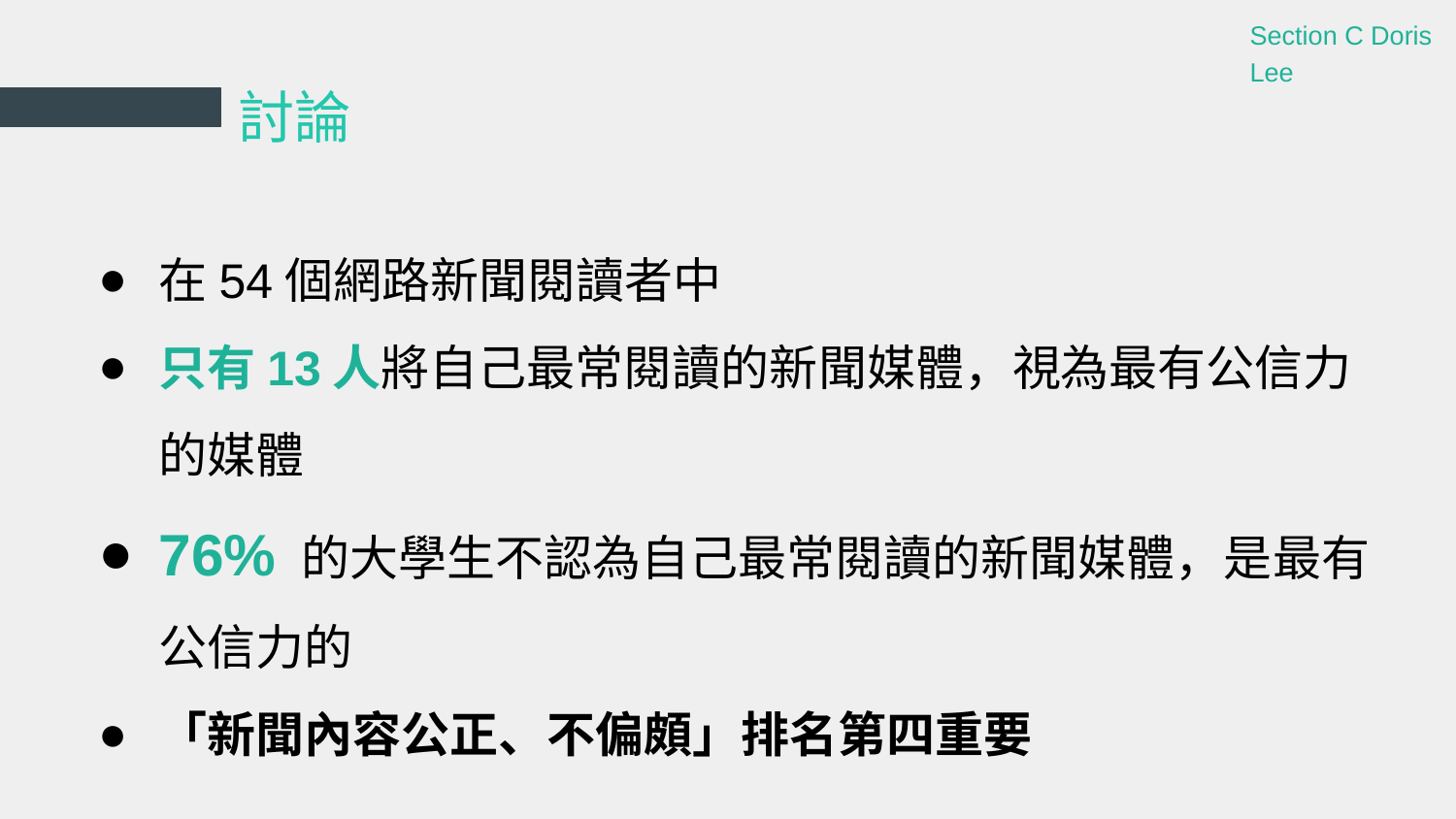

Section C Doris Lee
# 討論

在54個網路新聞閱讀者中
只有13人將自己最常閱讀的新聞媒體，視為最有公信力的媒體
76% 的大學生不認為自己最常閱讀的新聞媒體，是最有公信力的
「新聞內容公正、不偏頗」排名第四重要